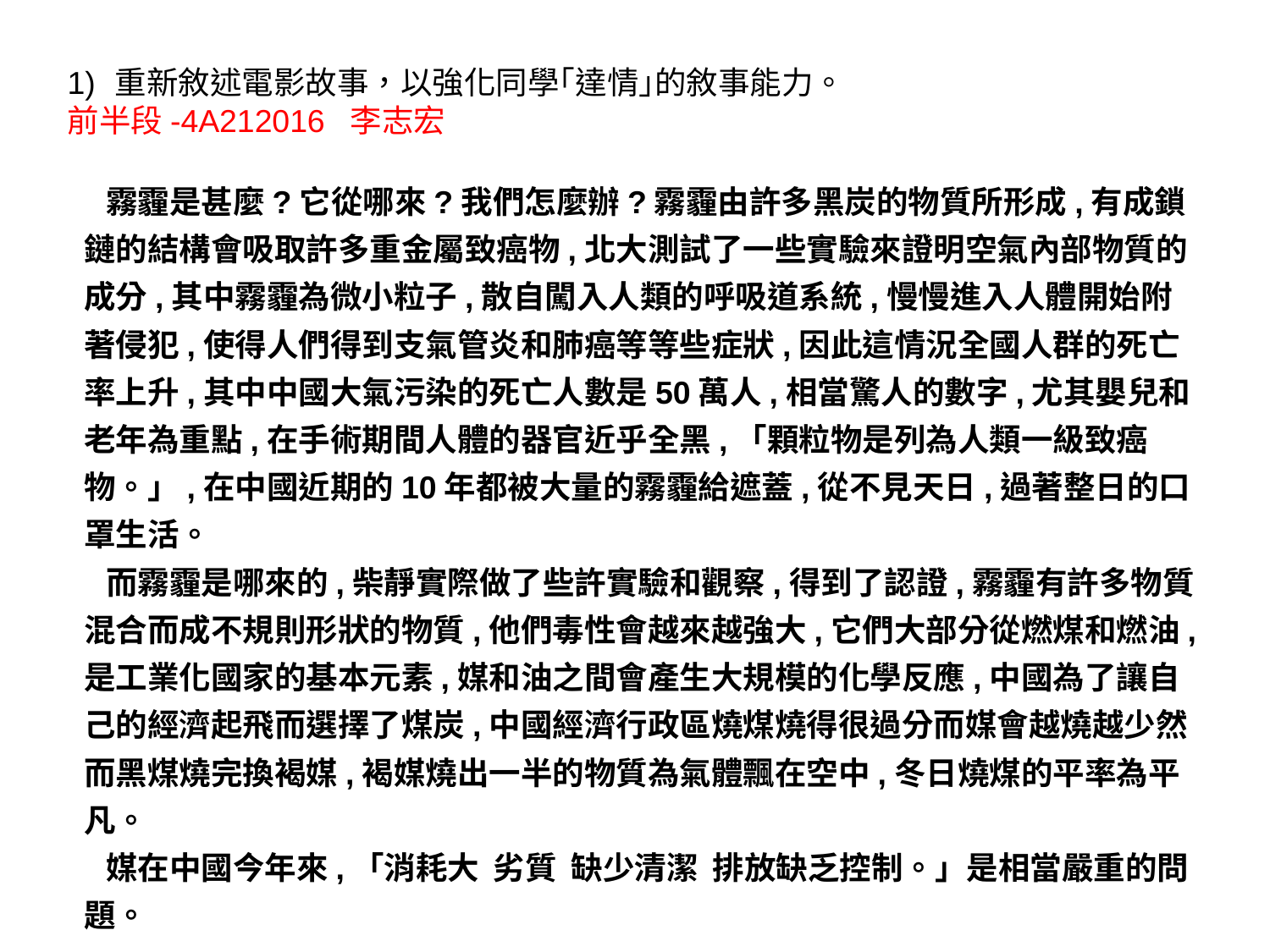

重新敘述電影故事，以強化同學｢達情｣的敘事能力。
前半段-4A212016  李志宏
  霧霾是甚麼?它從哪來?我們怎麼辦?霧霾由許多黑炭的物質所形成,有成鎖鏈的結構會吸取許多重金屬致癌物,北大測試了一些實驗來證明空氣內部物質的成分,其中霧霾為微小粒子,散自闖入人類的呼吸道系統,慢慢進入人體開始附著侵犯,使得人們得到支氣管炎和肺癌等等些症狀,因此這情況全國人群的死亡率上升,其中中國大氣污染的死亡人數是50萬人,相當驚人的數字,尤其嬰兒和老年為重點,在手術期間人體的器官近乎全黑,「顆粒物是列為人類一級致癌物。」,在中國近期的10年都被大量的霧霾給遮蓋,從不見天日,過著整日的口罩生活。
  而霧霾是哪來的,柴靜實際做了些許實驗和觀察,得到了認證,霧霾有許多物質混合而成不規則形狀的物質,他們毒性會越來越強大,它們大部分從燃煤和燃油,是工業化國家的基本元素,媒和油之間會產生大規模的化學反應,中國為了讓自己的經濟起飛而選擇了煤炭,中國經濟行政區燒煤燒得很過分而媒會越燒越少然而黑煤燒完換褐媒,褐媒燒出一半的物質為氣體飄在空中,冬日燒煤的平率為平凡。
  媒在中國今年來,「消耗大  劣質  缺少清潔  排放缺乏控制。」是相當嚴重的問題。